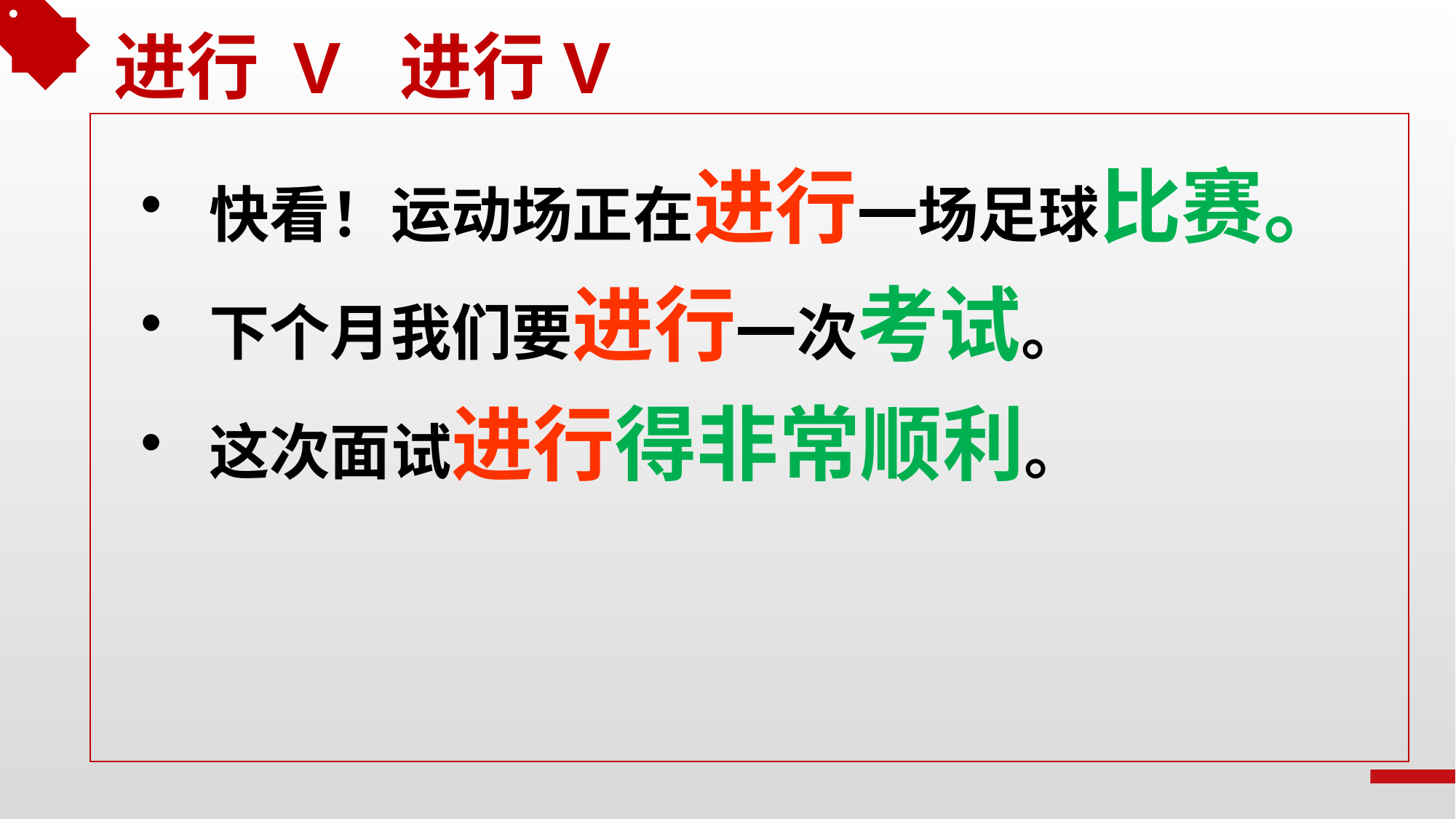

进行 V  进行V

快看！运动场正在进行一场足球比赛。
下个月我们要进行一次考试。
这次面试进行得非常顺利。